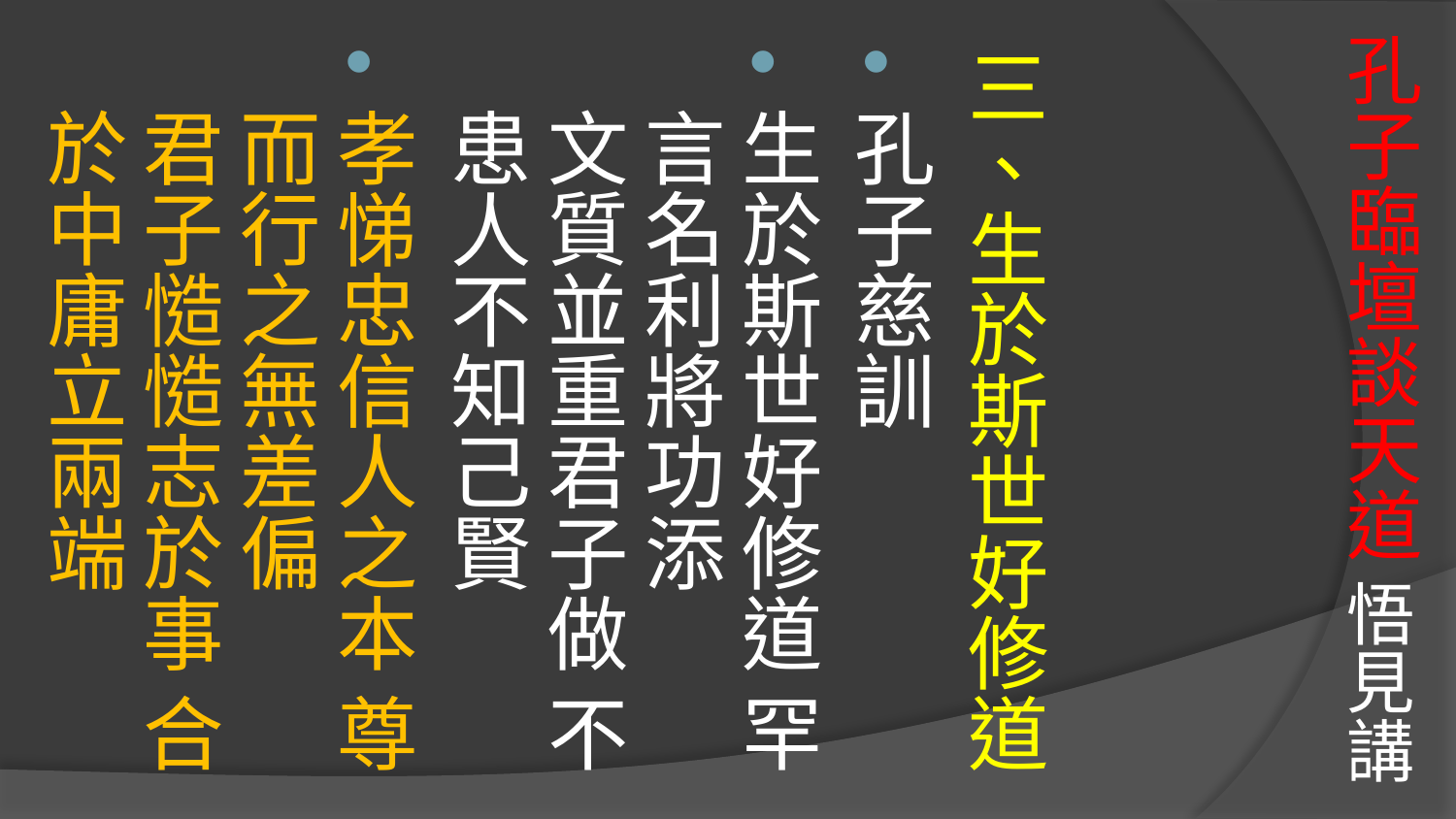

# 孔子臨壇談天道 悟見講
三、生於斯世好修道
孔子慈訓
生於斯世好修道 罕言名利將功添
文質並重君子做 不患人不知己賢
孝悌忠信人之本 尊而行之無差偏
君子慥慥志於事 合於中庸立兩端